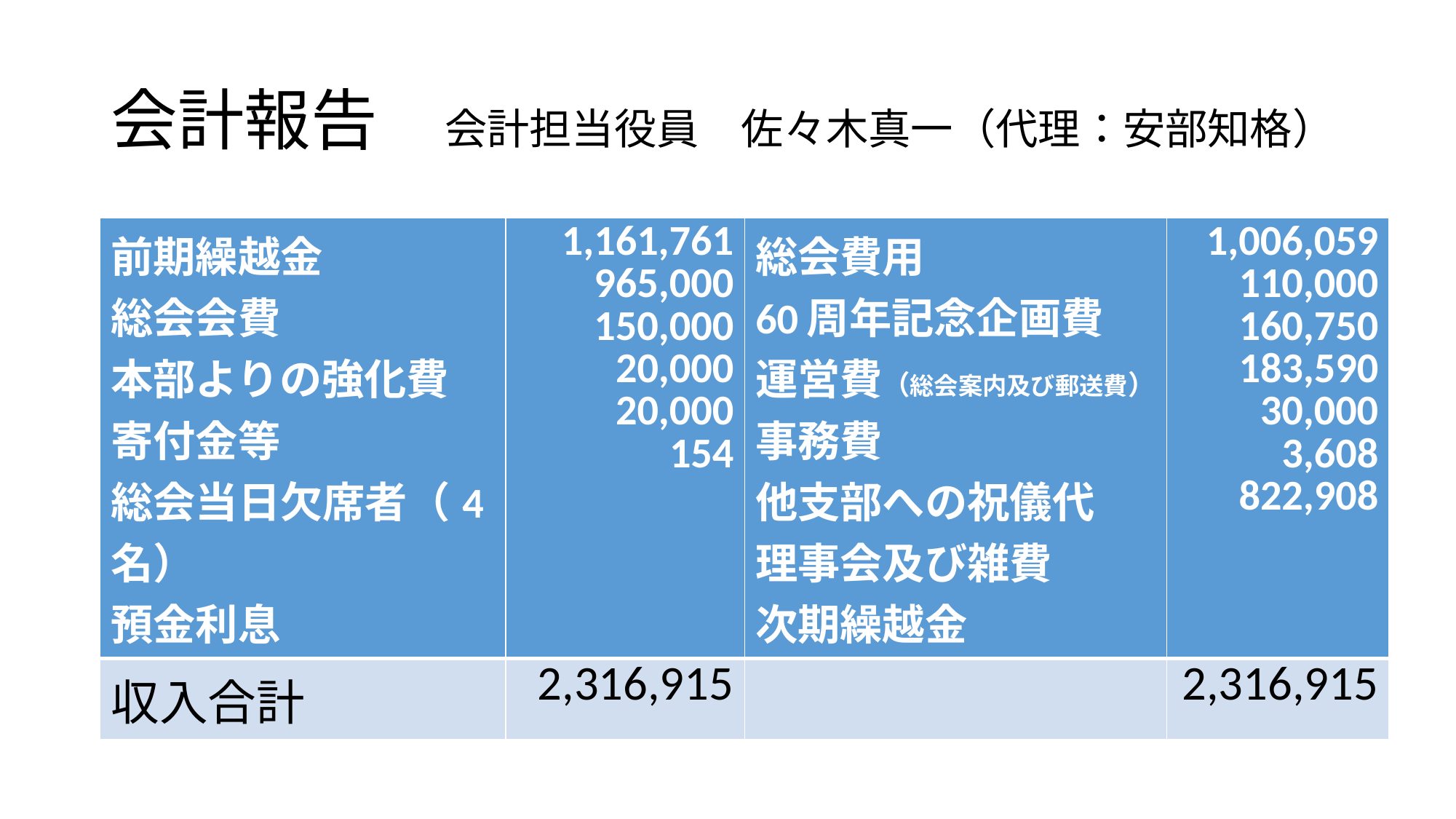

# 会計報告　会計担当役員　佐々木真一（代理：安部知格）
| 前期繰越金 総会会費 本部よりの強化費 寄付金等 総会当日欠席者（4名） 預金利息 | 1,161,761 965,000 150,000 20,000 20,000 154 | 総会費用 60周年記念企画費 運営費（総会案内及び郵送費） 事務費 他支部への祝儀代 理事会及び雑費 次期繰越金 | 1,006,059 110,000 160,750 183,590 30,000 3,608 822,908 |
| --- | --- | --- | --- |
| 収入合計 | 2,316,915 |  | 2,316,915 |